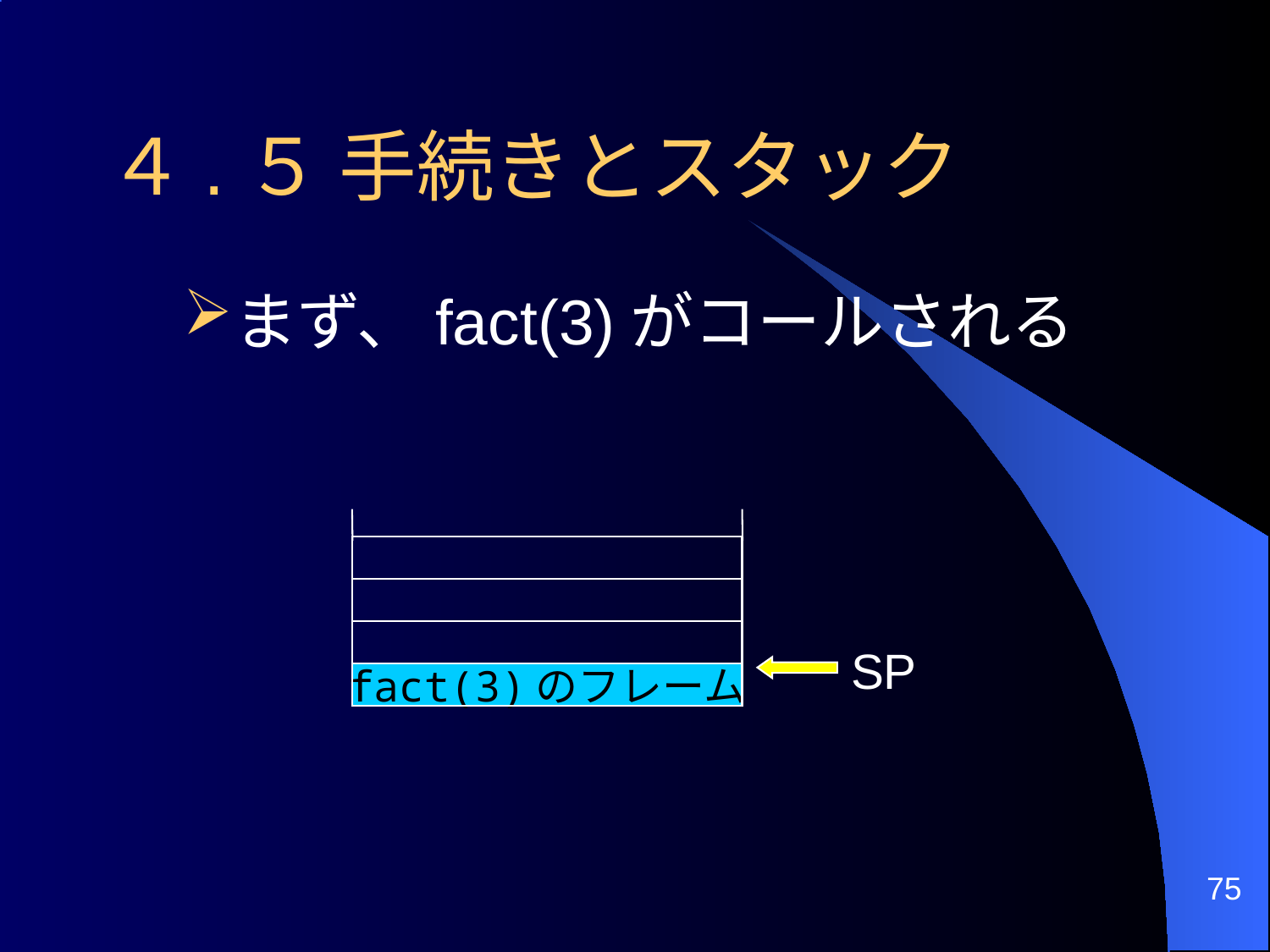

# ４.５ 手続きとスタック
まず、fact(3)がコールされる

  SP

fact(3)のフレーム

75